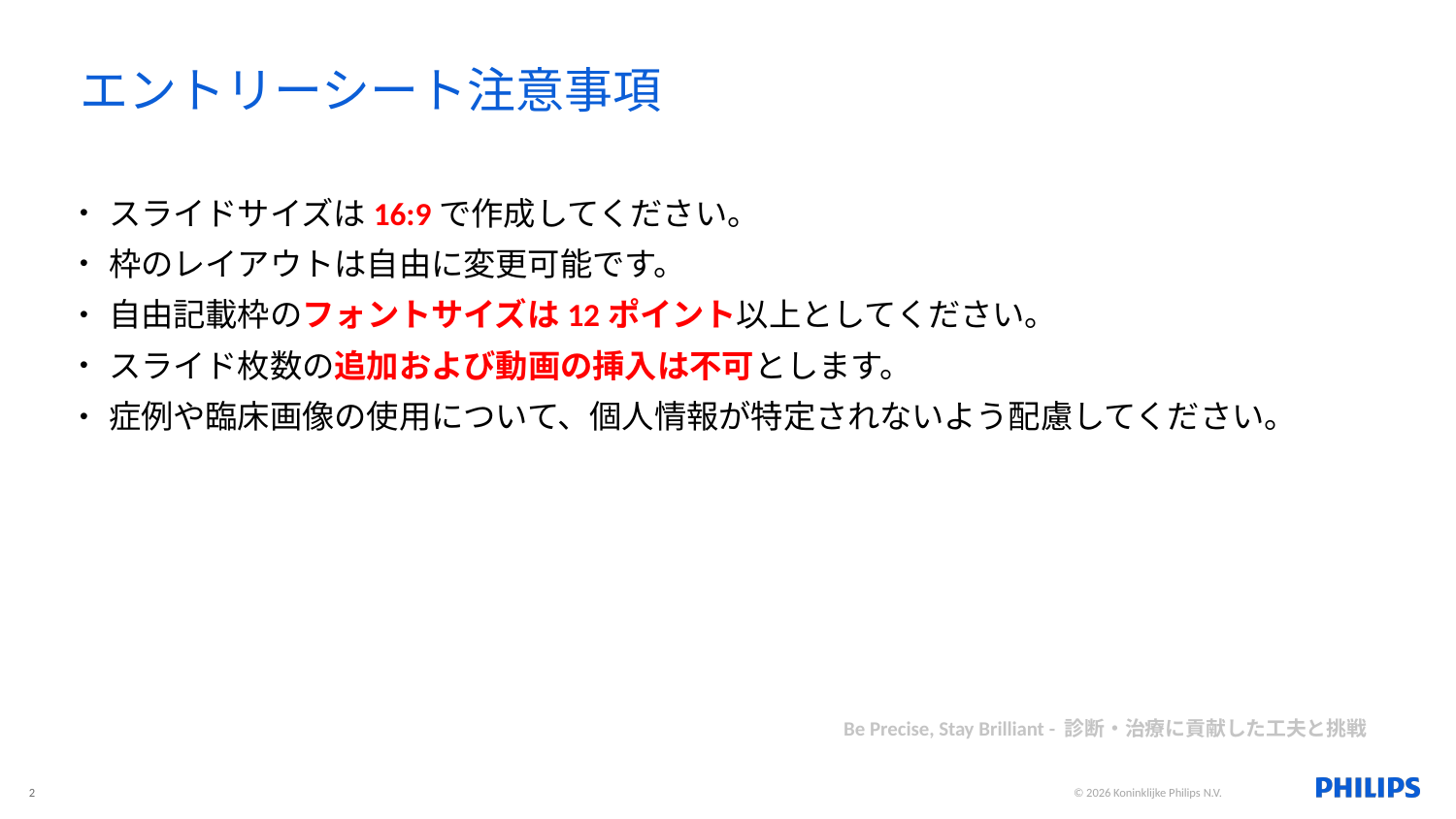

# エントリーシート注意事項
スライドサイズは16:9で作成してください。
枠のレイアウトは自由に変更可能です。
自由記載枠のフォントサイズは12ポイント以上としてください。
スライド枚数の追加および動画の挿入は不可とします。
症例や臨床画像の使用について、個人情報が特定されないよう配慮してください。

2